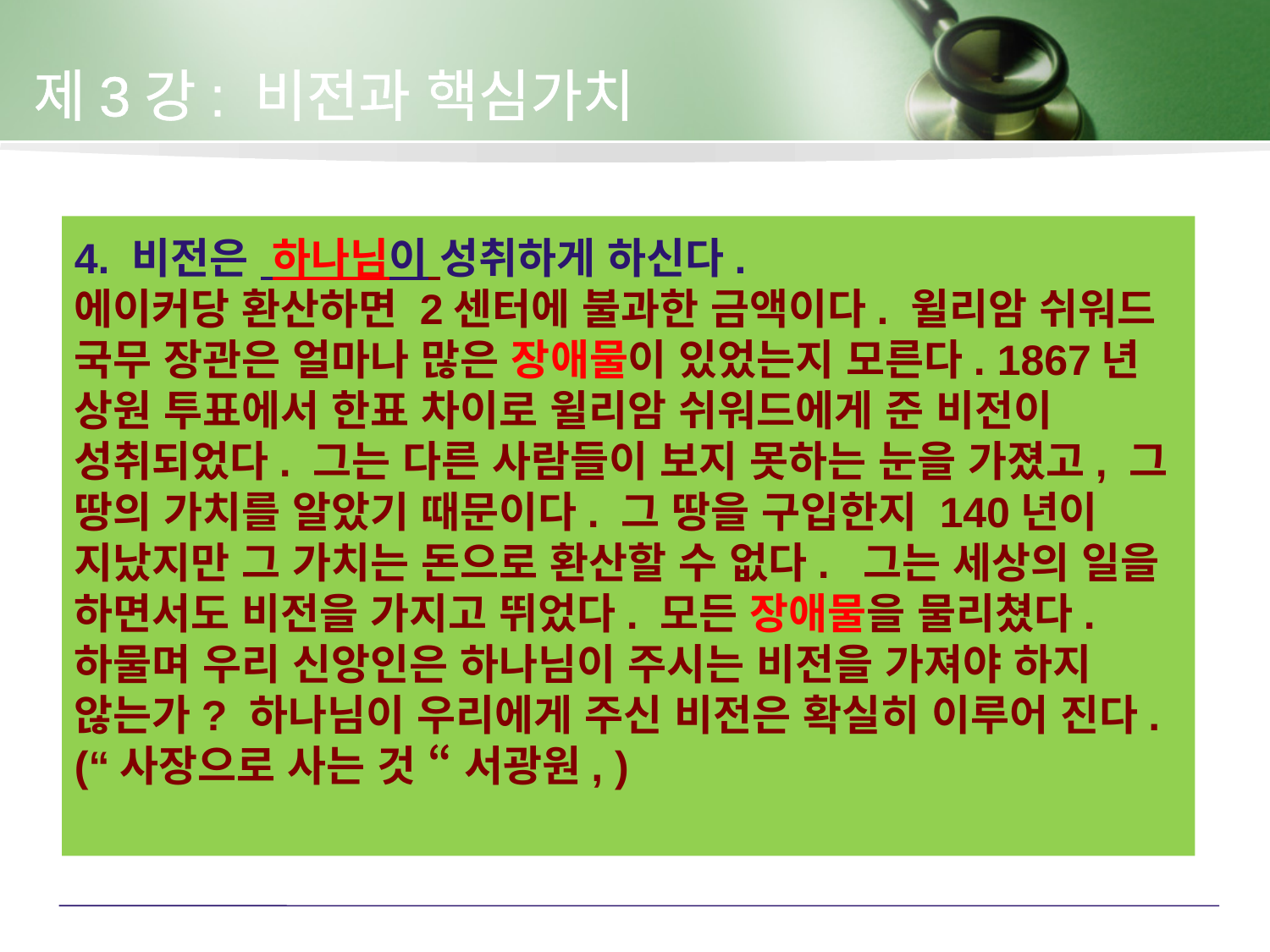

제3강: 비전과 핵심가치

4. 비전은  하나님이 성취하게 하신다.
에이커당 환산하면 2센터에 불과한 금액이다. 윌리암 쉬워드 국무 장관은 얼마나 많은 장애물이 있었는지 모른다. 1867년 상원 투표에서 한표 차이로 윌리암 쉬워드에게 준 비전이 성취되었다. 그는 다른 사람들이 보지 못하는 눈을 가졌고, 그 땅의 가치를 알았기 때문이다. 그 땅을 구입한지 140년이 지났지만 그 가치는 돈으로 환산할 수 없다.  그는 세상의 일을 하면서도 비전을 가지고 뛰었다. 모든 장애물을 물리쳤다. 하물며 우리 신앙인은 하나님이 주시는 비전을 가져야 하지 않는가? 하나님이 우리에게 주신 비전은 확실히 이루어 진다. (“사장으로 사는 것 “ 서광원, )